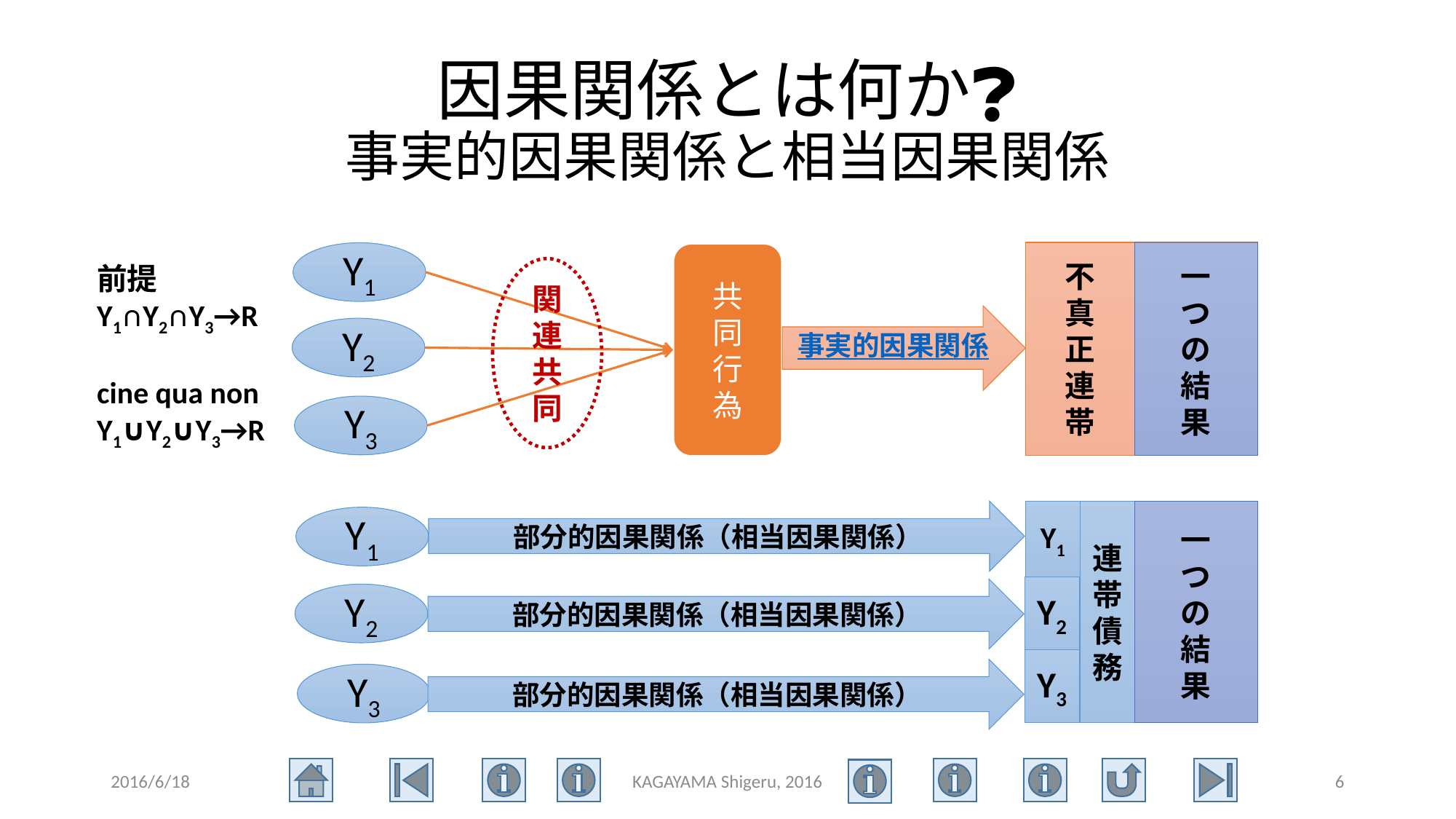

# 因果関係とは何か❓ 事実的因果関係と相当因果関係
不
真
正
連
帯
一
つ
の
結
果
Y1
共
同
行
為
前提
Y1∩Y2∩Y3→R

cine qua non
Y1∪Y2∪Y3→R
関
連
共
同
事実的因果関係
Y2
Y3
部分的因果関係（相当因果関係）
Y1
連帯債務
一
つ
の
結
果
Y1
Y2
部分的因果関係（相当因果関係）
Y2
Y3
部分的因果関係（相当因果関係）
Y3
2016/6/18
KAGAYAMA Shigeru, 2016
6